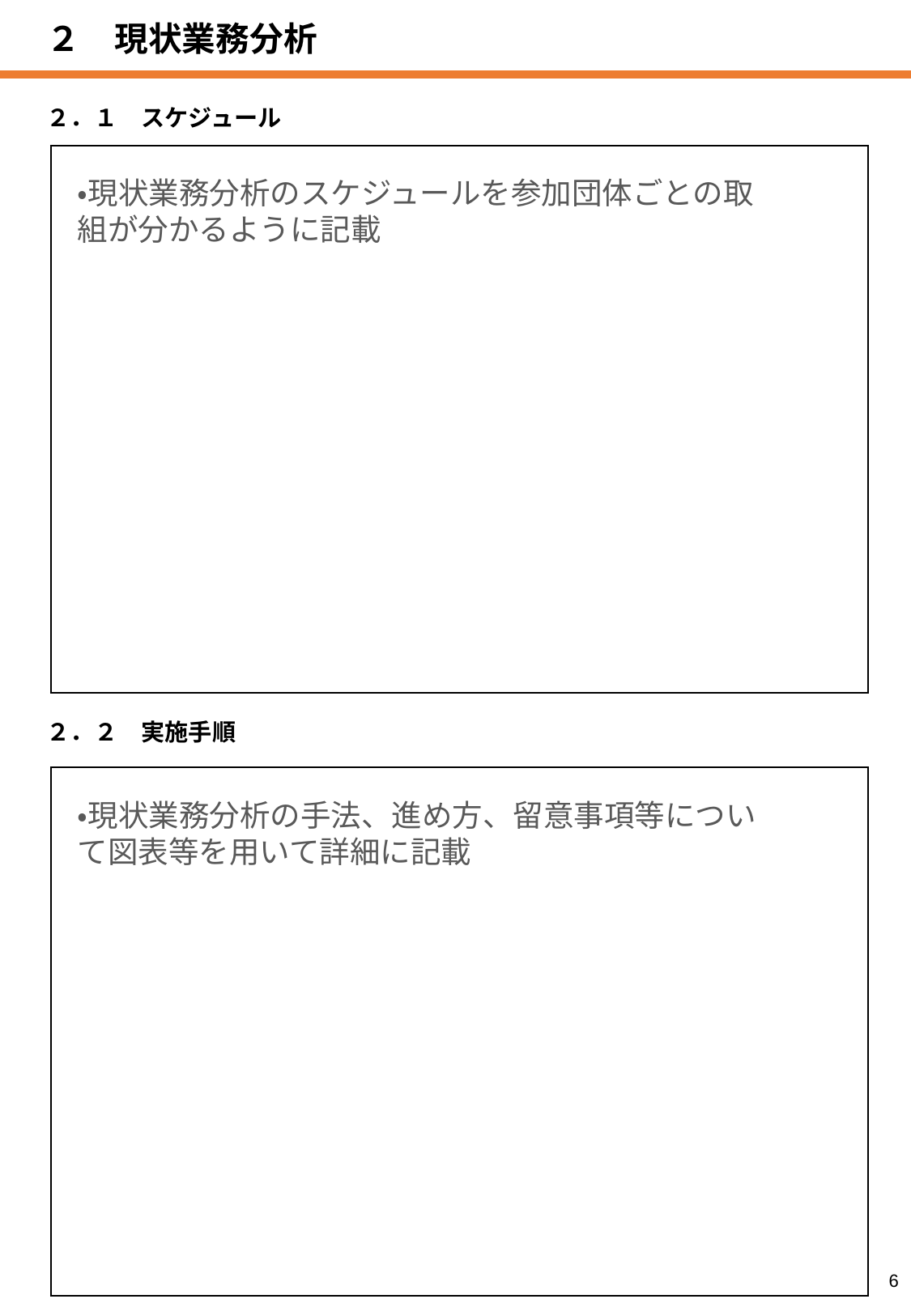

２　現状業務分析
２．１　スケジュール
|  |
| --- |
・現状業務分析のスケジュールを参加団体ごとの取組が分かるように記載
２．２　実施手順
|  |
| --- |
・現状業務分析の手法、進め方、留意事項等について図表等を用いて詳細に記載
6